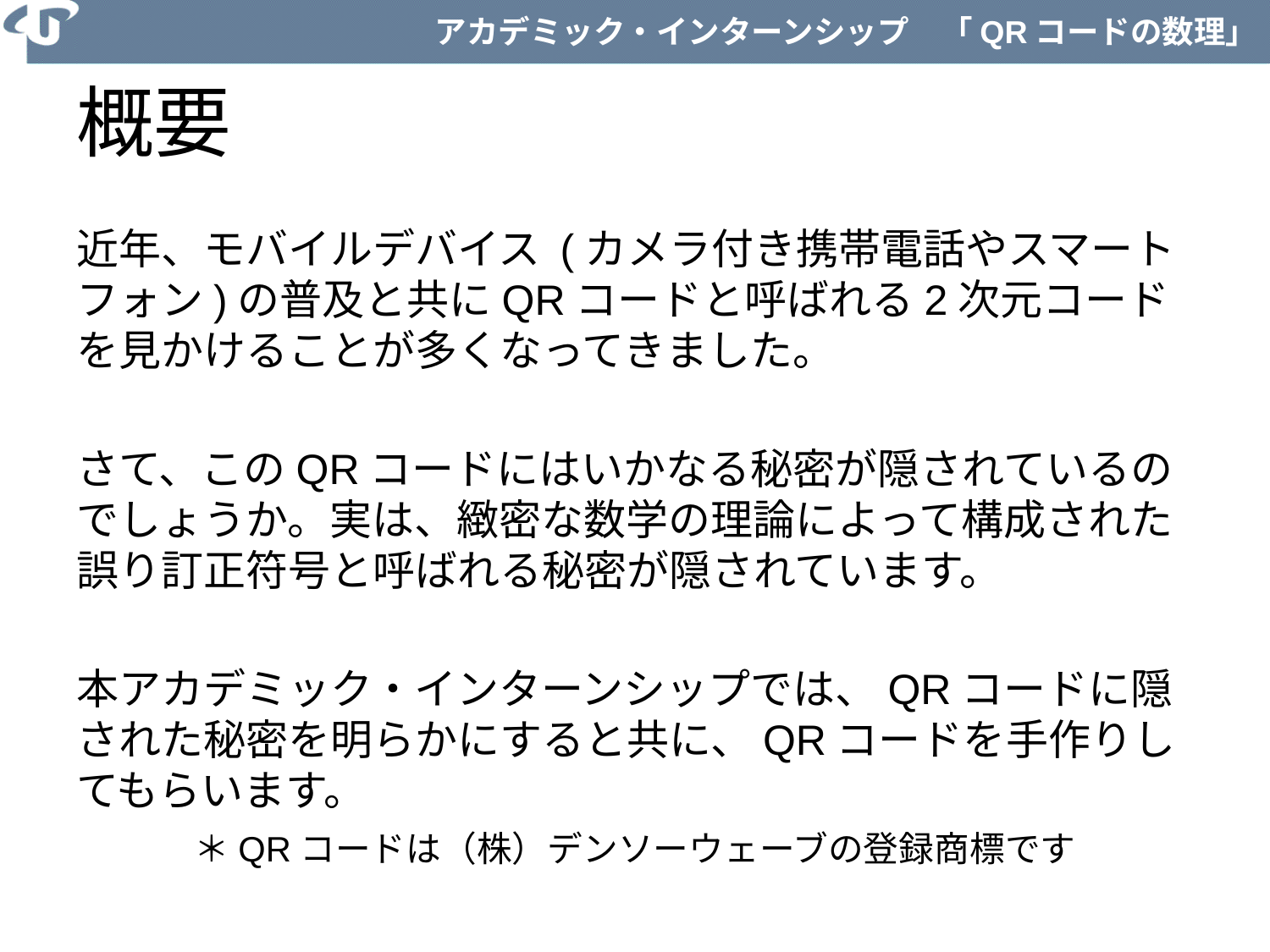

# 概要
近年、モバイルデバイス (カメラ付き携帯電話やスマートフォン)の普及と共にQRコードと呼ばれる2次元コードを見かけることが多くなってきました。

さて、このQRコードにはいかなる秘密が隠されているのでしょうか。実は、緻密な数学の理論によって構成された誤り訂正符号と呼ばれる秘密が隠されています。

本アカデミック・インターンシップでは、QRコードに隠された秘密を明らかにすると共に、QRコードを手作りしてもらいます。
＊QRコードは（株）デンソーウェーブの登録商標です